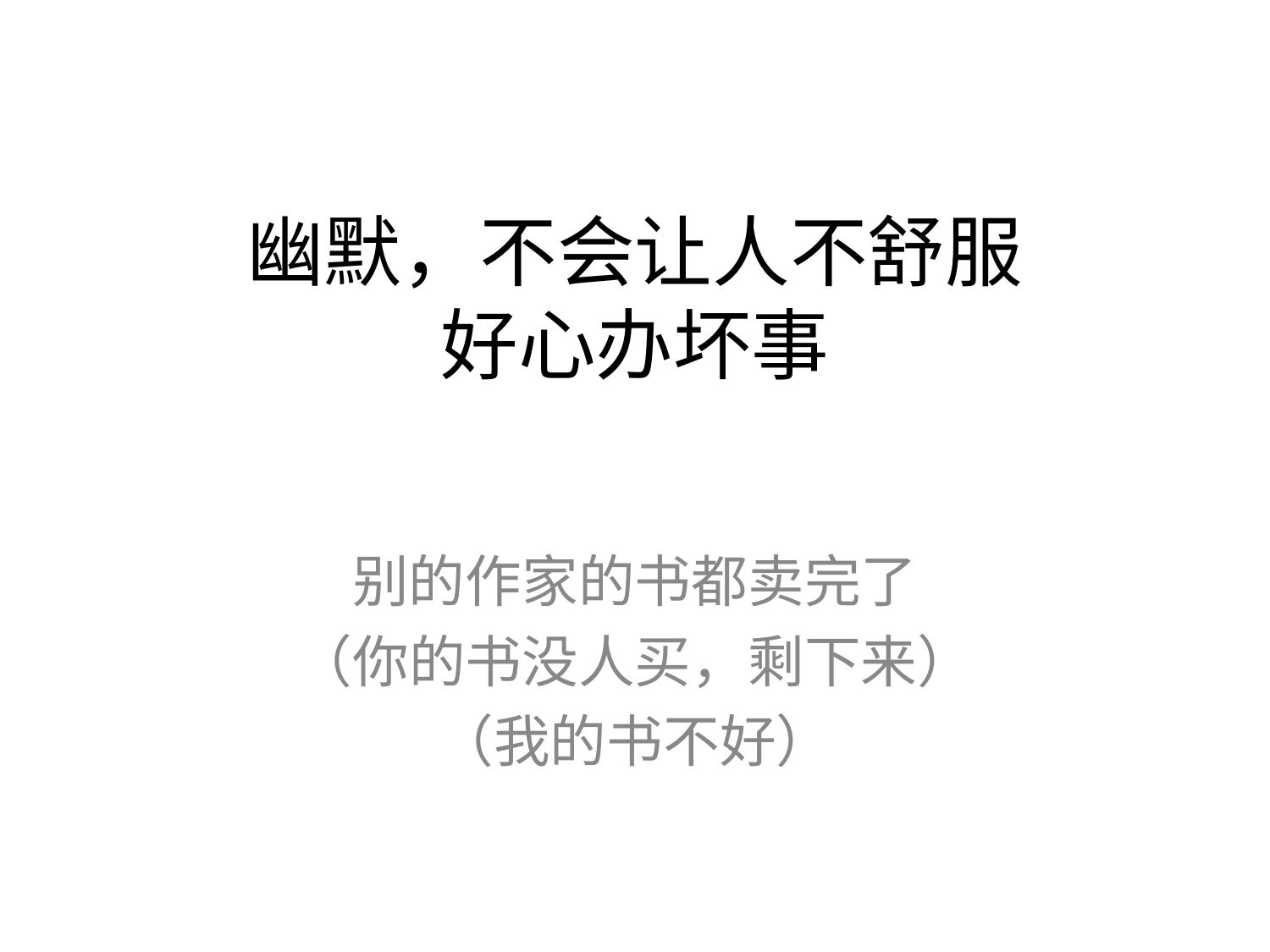

# 幽默，不会让人不舒服 好心办坏事
别的作家的书都卖完了
（你的书没人买，剩下来）
（我的书不好）